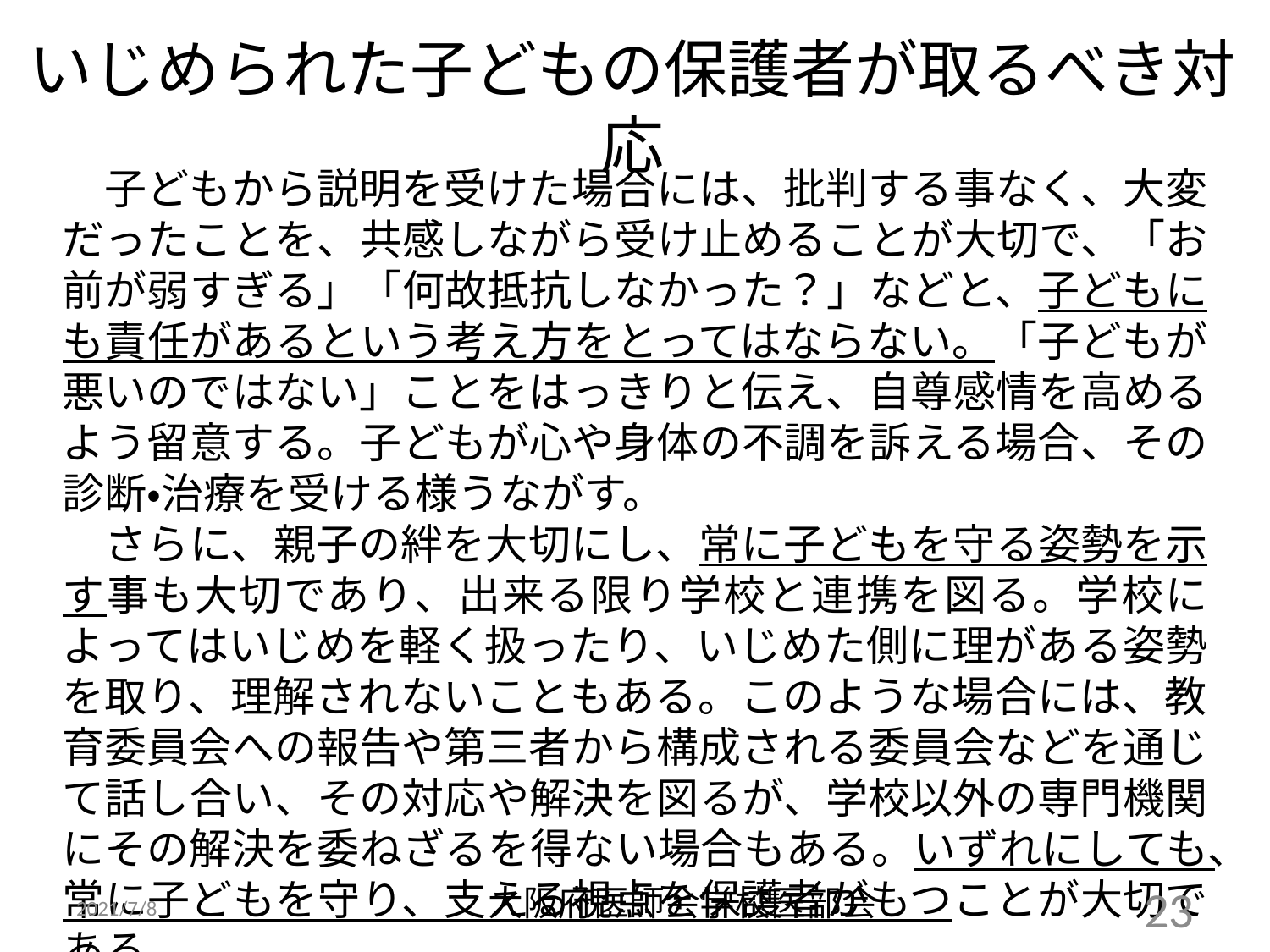

# いじめられた子どもの保護者が取るべき対応
　子どもから説明を受けた場合には、批判する事なく、大変だったことを、共感しながら受け止めることが大切で、「お前が弱すぎる」「何故抵抗しなかった？」などと、子どもにも責任があるという考え方をとってはならない。「子どもが悪いのではない」ことをはっきりと伝え、自尊感情を高めるよう留意する。子どもが心や身体の不調を訴える場合、その診断・治療を受ける様うながす。
　さらに、親子の絆を大切にし、常に子どもを守る姿勢を示す事も大切であり、出来る限り学校と連携を図る。学校によってはいじめを軽く扱ったり、いじめた側に理がある姿勢を取り、理解されないこともある。このような場合には、教育委員会への報告や第三者から構成される委員会などを通じて話し合い、その対応や解決を図るが、学校以外の専門機関にその解決を委ねざるを得ない場合もある。いずれにしても、常に子どもを守り、支える視点を保護者がもつことが大切である。
大阪府医師会学校医部会
2021/7/8
23